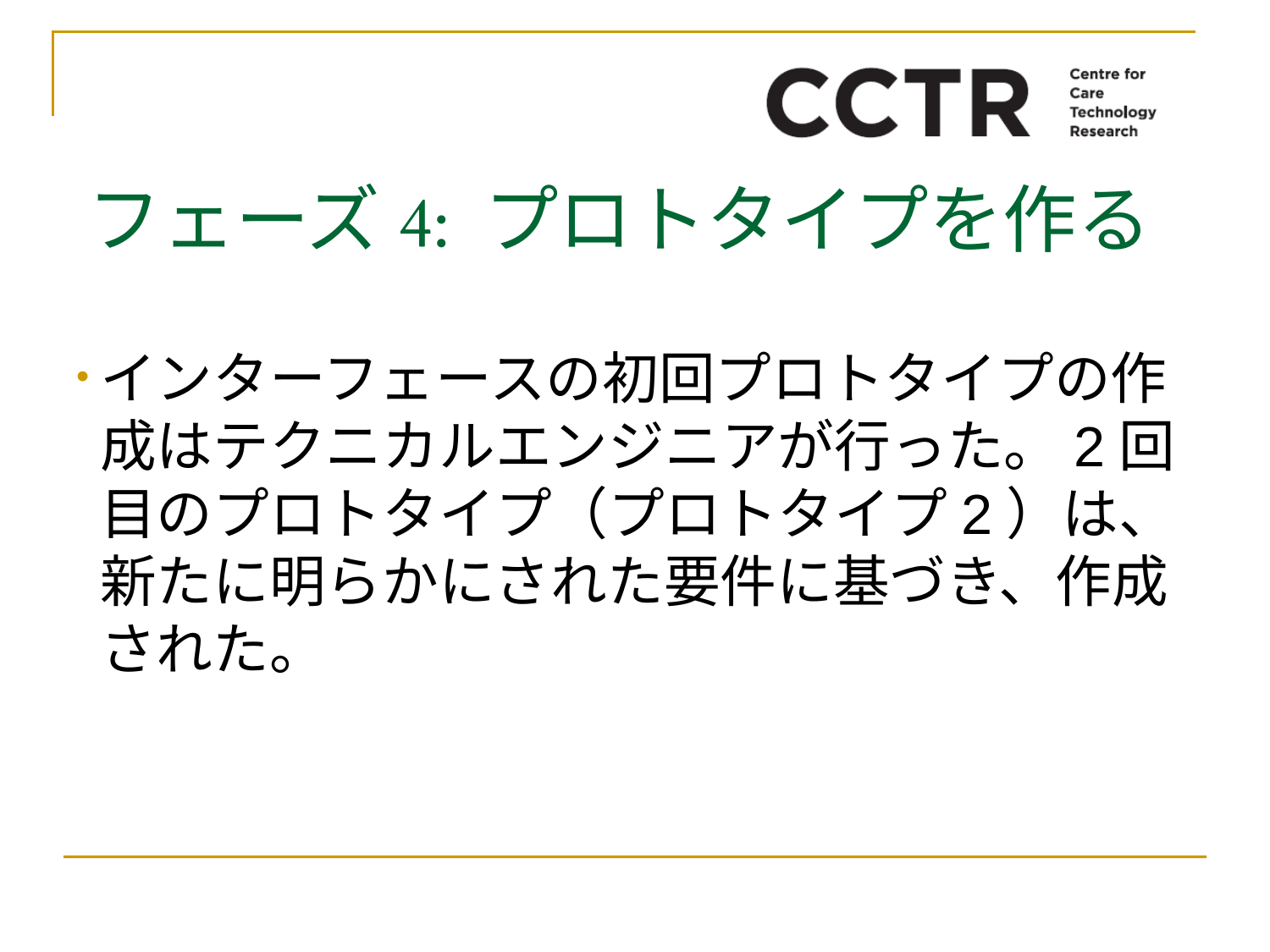

# フェーズ4: プロトタイプを作る
インターフェースの初回プロトタイプの作成はテクニカルエンジニアが行った。2回目のプロトタイプ（プロトタイプ2）は、新たに明らかにされた要件に基づき、作成された。